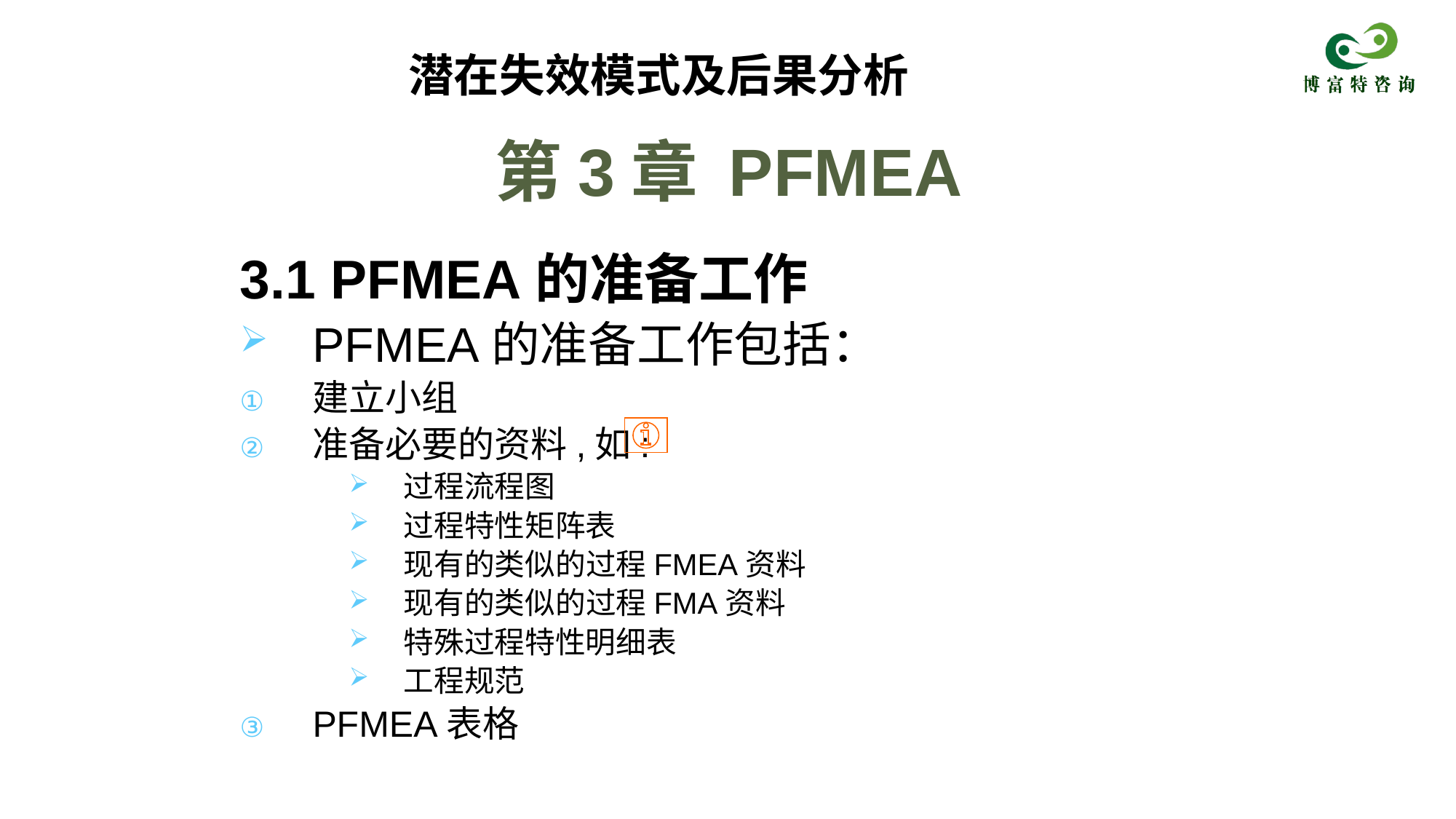

潜在失效模式及后果分析
# 第3章 PFMEA
3.1 PFMEA的准备工作
PFMEA的准备工作包括：
建立小组
准备必要的资料,如:
过程流程图
过程特性矩阵表
现有的类似的过程FMEA资料
现有的类似的过程FMA资料
特殊过程特性明细表
工程规范
PFMEA表格

31